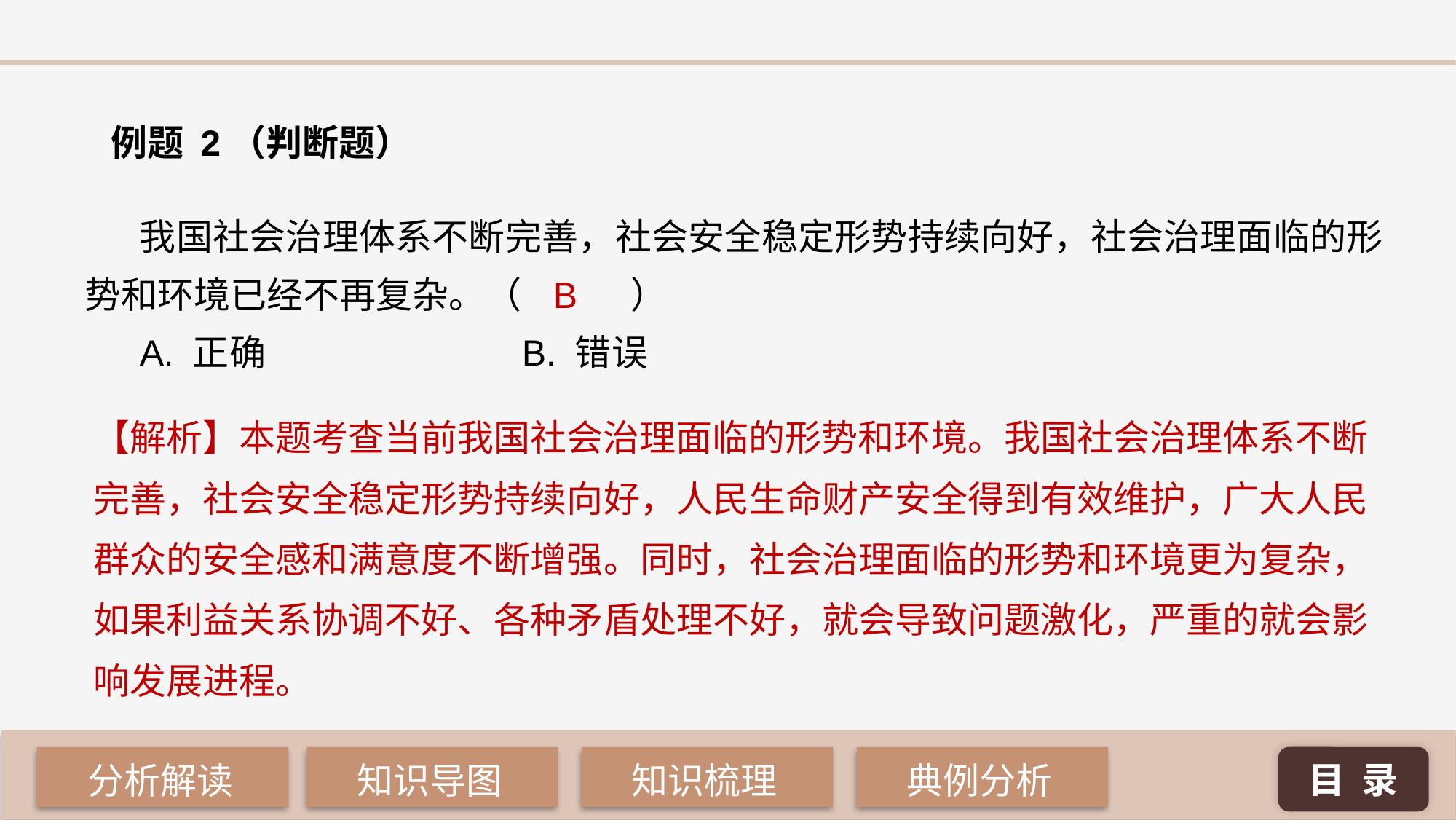

例题 2（判断题）
我国社会治理体系不断完善，社会安全稳定形势持续向好，社会治理面临的形势和环境已经不再复杂。（ 	）
A. 正确 			B. 错误
B
【解析】本题考查当前我国社会治理面临的形势和环境。我国社会治理体系不断完善，社会安全稳定形势持续向好，人民生命财产安全得到有效维护，广大人民群众的安全感和满意度不断增强。同时，社会治理面临的形势和环境更为复杂，如果利益关系协调不好、各种矛盾处理不好，就会导致问题激化，严重的就会影响发展进程。